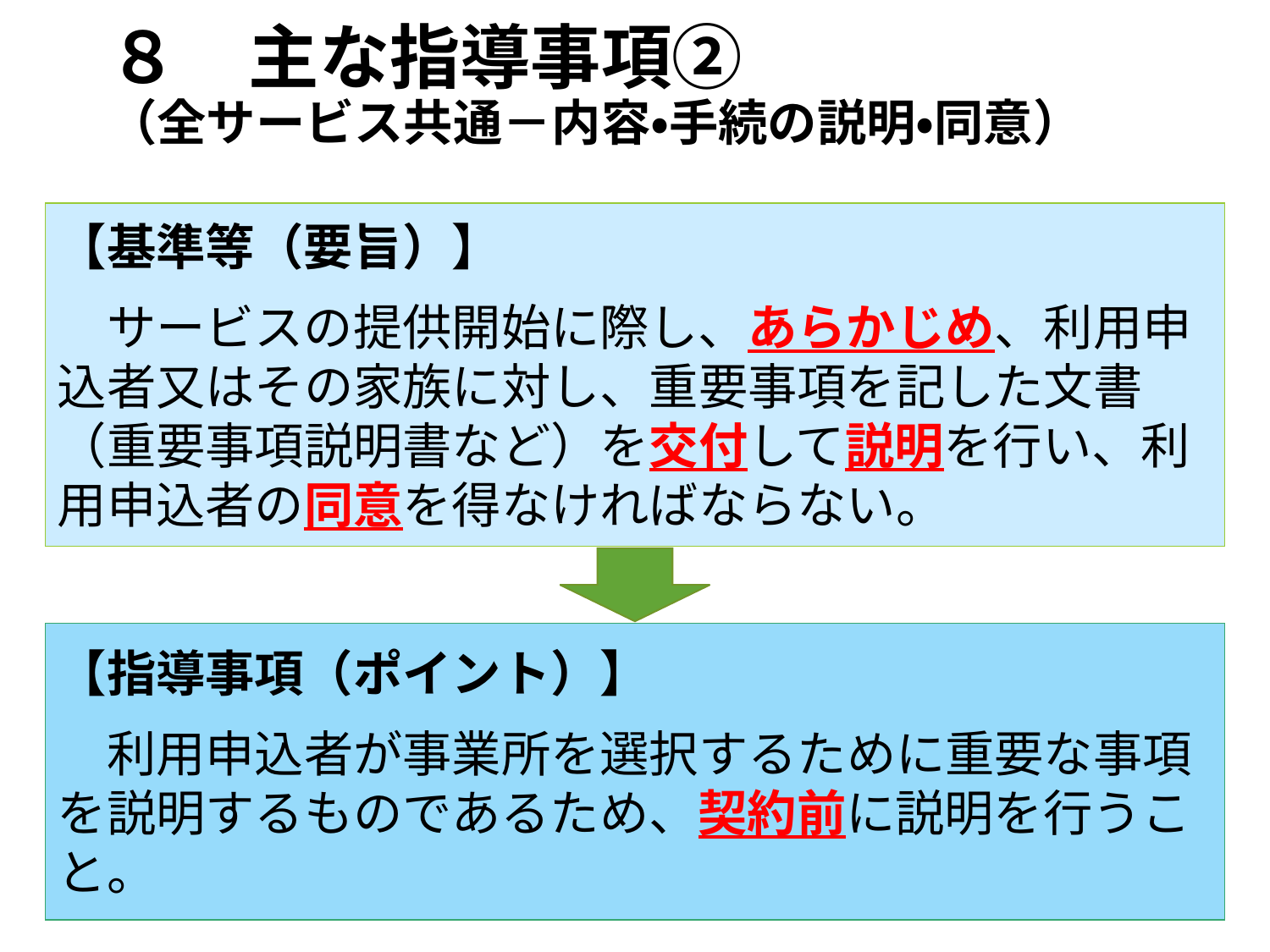

# ８　主な指導事項② （全サービス共通－内容・手続の説明・同意）
【基準等（要旨）】
　サービスの提供開始に際し、あらかじめ、利用申込者又はその家族に対し、重要事項を記した文書（重要事項説明書など）を交付して説明を行い、利用申込者の同意を得なければならない。

【指導事項（ポイント）】
　利用申込者が事業所を選択するために重要な事項を説明するものであるため、契約前に説明を行うこと。
38